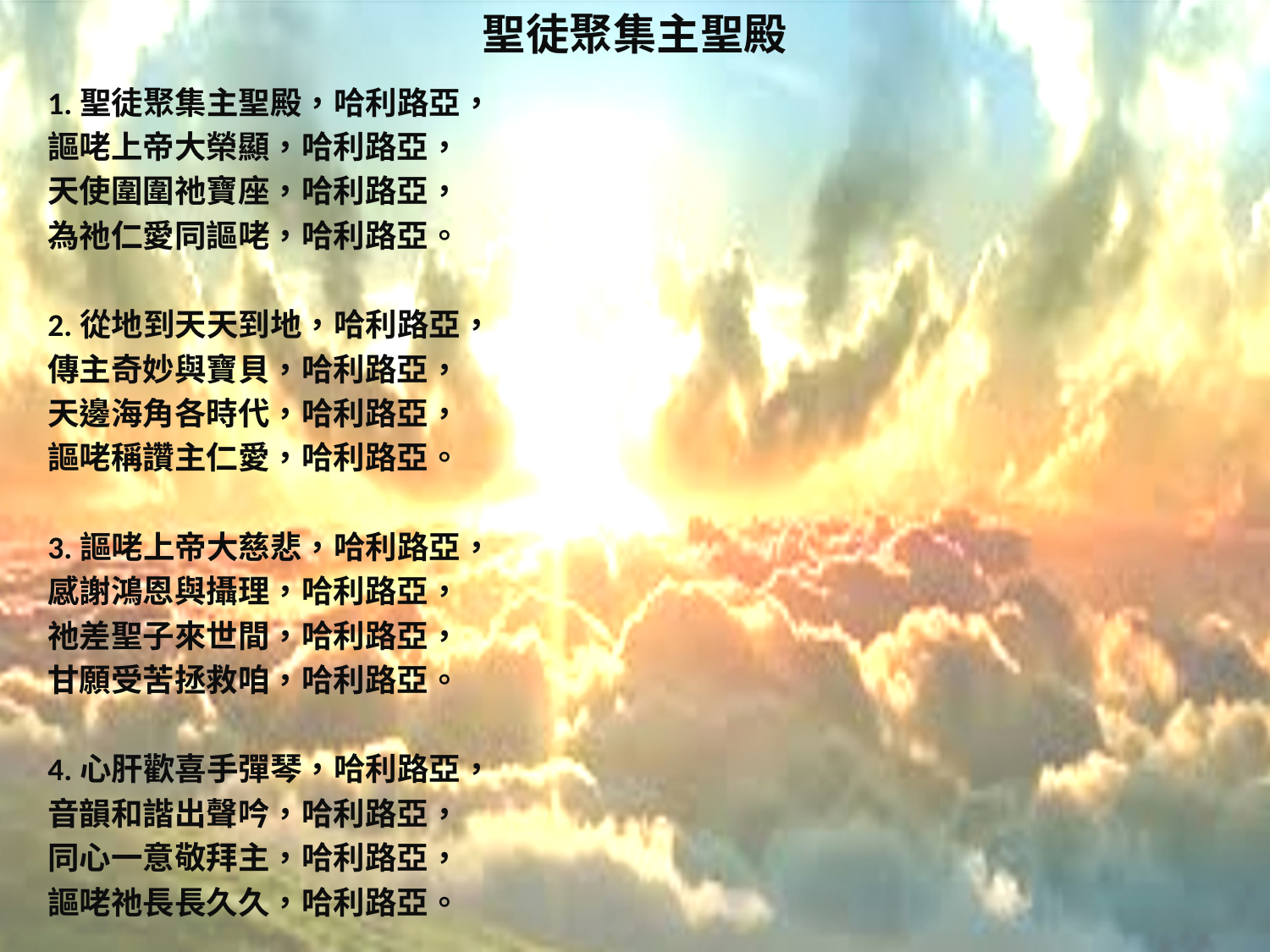

# 聖徒聚集主聖殿
1.聖徒聚集主聖殿，哈利路亞，
謳咾上帝大榮顯，哈利路亞，
天使圍圍祂寶座，哈利路亞，
為祂仁愛同謳咾，哈利路亞。

2.從地到天天到地，哈利路亞，
傳主奇妙與寶貝，哈利路亞，
天邊海角各時代，哈利路亞，
謳咾稱讚主仁愛，哈利路亞。

3.謳咾上帝大慈悲，哈利路亞，
感謝鴻恩與攝理，哈利路亞，
祂差聖子來世間，哈利路亞，
甘願受苦拯救咱，哈利路亞。

4.心肝歡喜手彈琴，哈利路亞，
音韻和諧出聲吟，哈利路亞，
同心一意敬拜主，哈利路亞，
謳咾祂長長久久，哈利路亞。